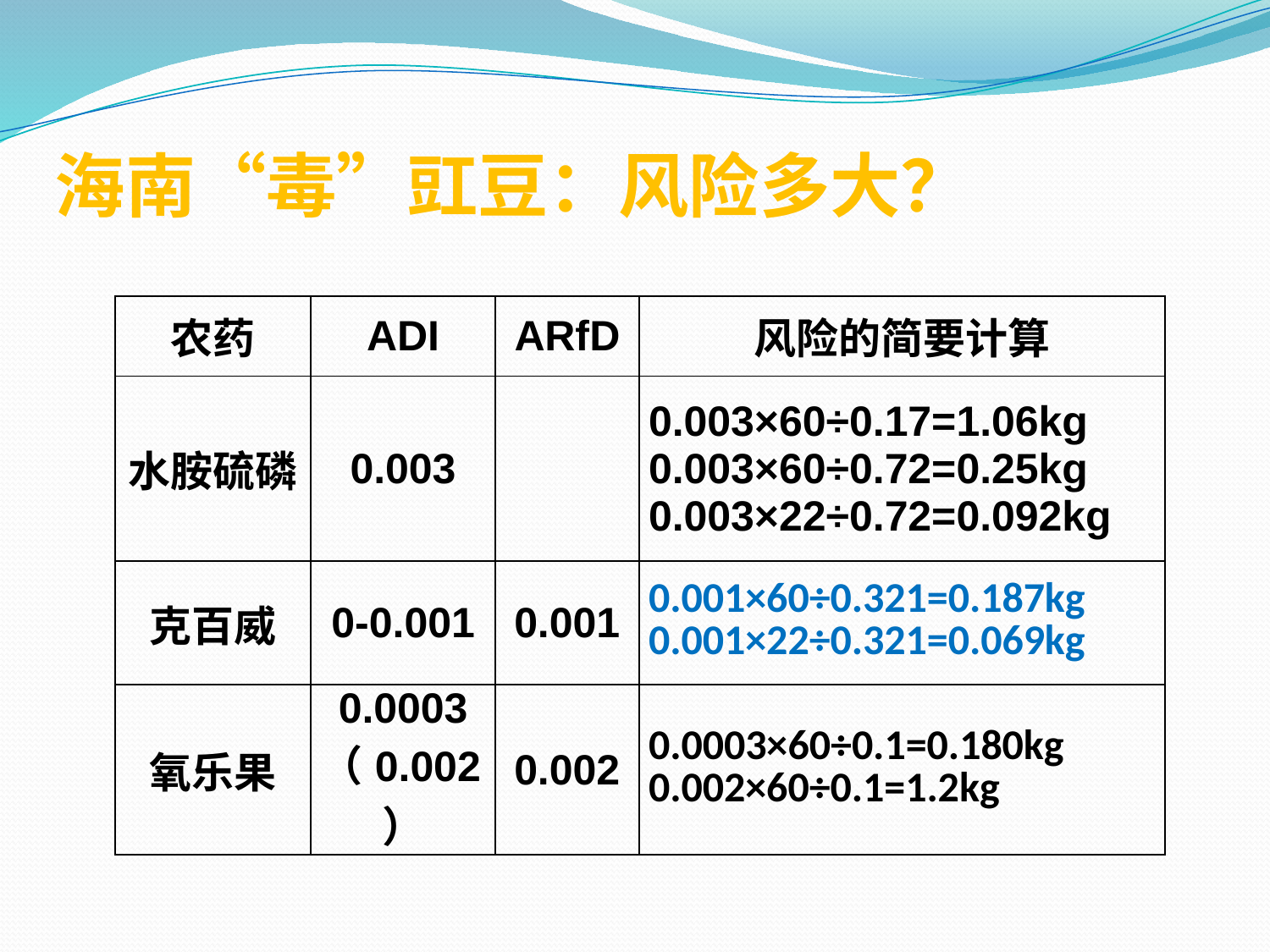

# 海南“毒”豇豆：风险多大？
| 农药 | ADI | ARfD | 风险的简要计算 |
| --- | --- | --- | --- |
| 水胺硫磷 | 0.003 |  | 0.003×60÷0.17=1.06kg 0.003×60÷0.72=0.25kg 0.003×22÷0.72=0.092kg |
| 克百威 | 0-0.001 | 0.001 | 0.001×60÷0.321=0.187kg 0.001×22÷0.321=0.069kg |
| 氧乐果 | 0.0003 （0.002） | 0.002 | 0.0003×60÷0.1=0.180kg 0.002×60÷0.1=1.2kg |